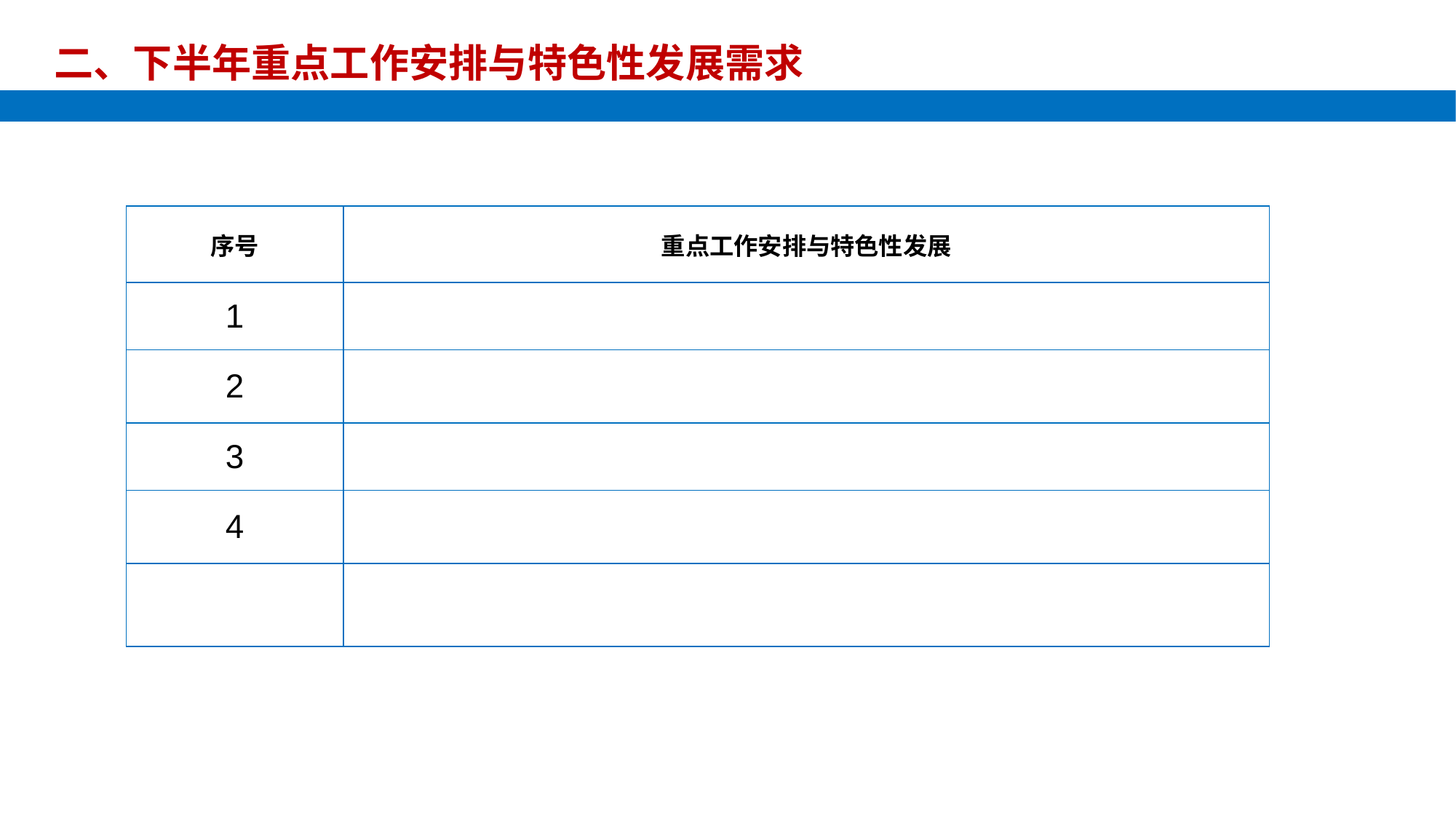

二、下半年重点工作安排与特色性发展需求
| 序号 | 重点工作安排与特色性发展 |
| --- | --- |
| 1 |  |
| 2 |  |
| 3 |  |
| 4 |  |
|  |  |